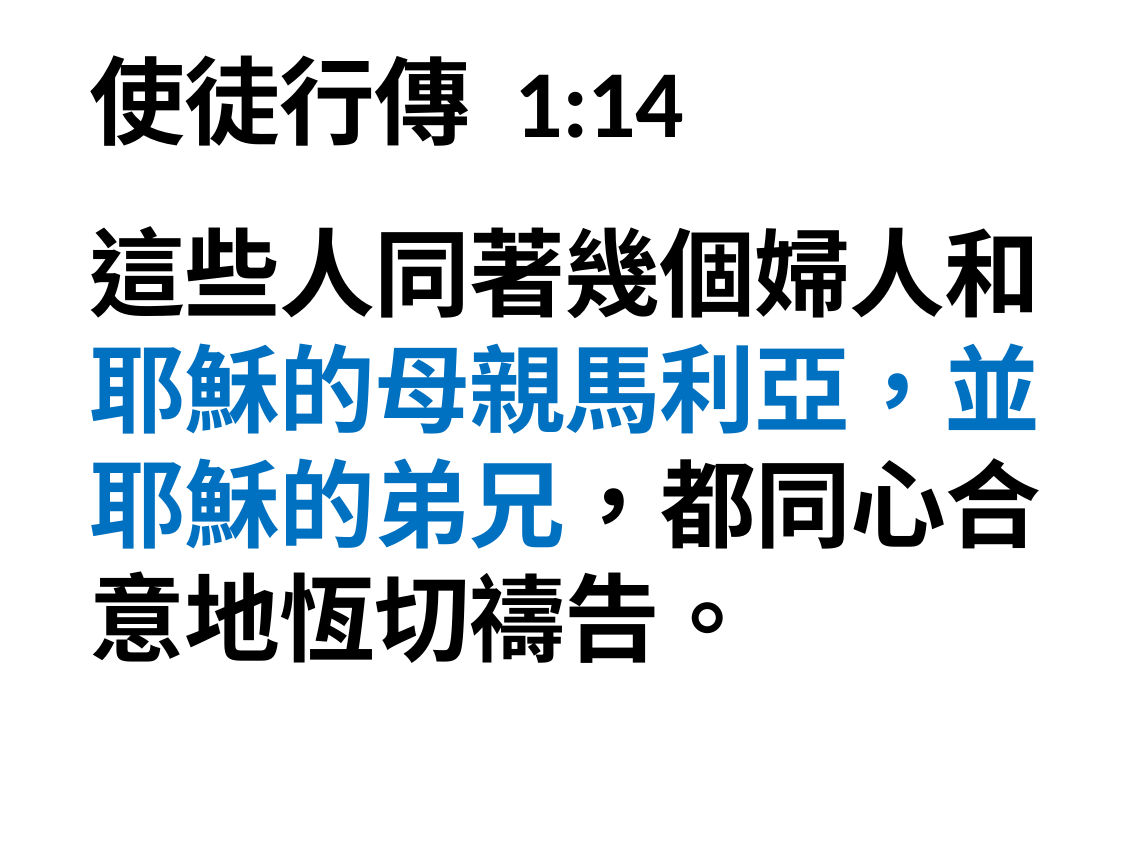

使徒行傳 1:14

這些人同著幾個婦人和耶穌的母親馬利亞，並耶穌的弟兄，都同心合意地恆切禱告。